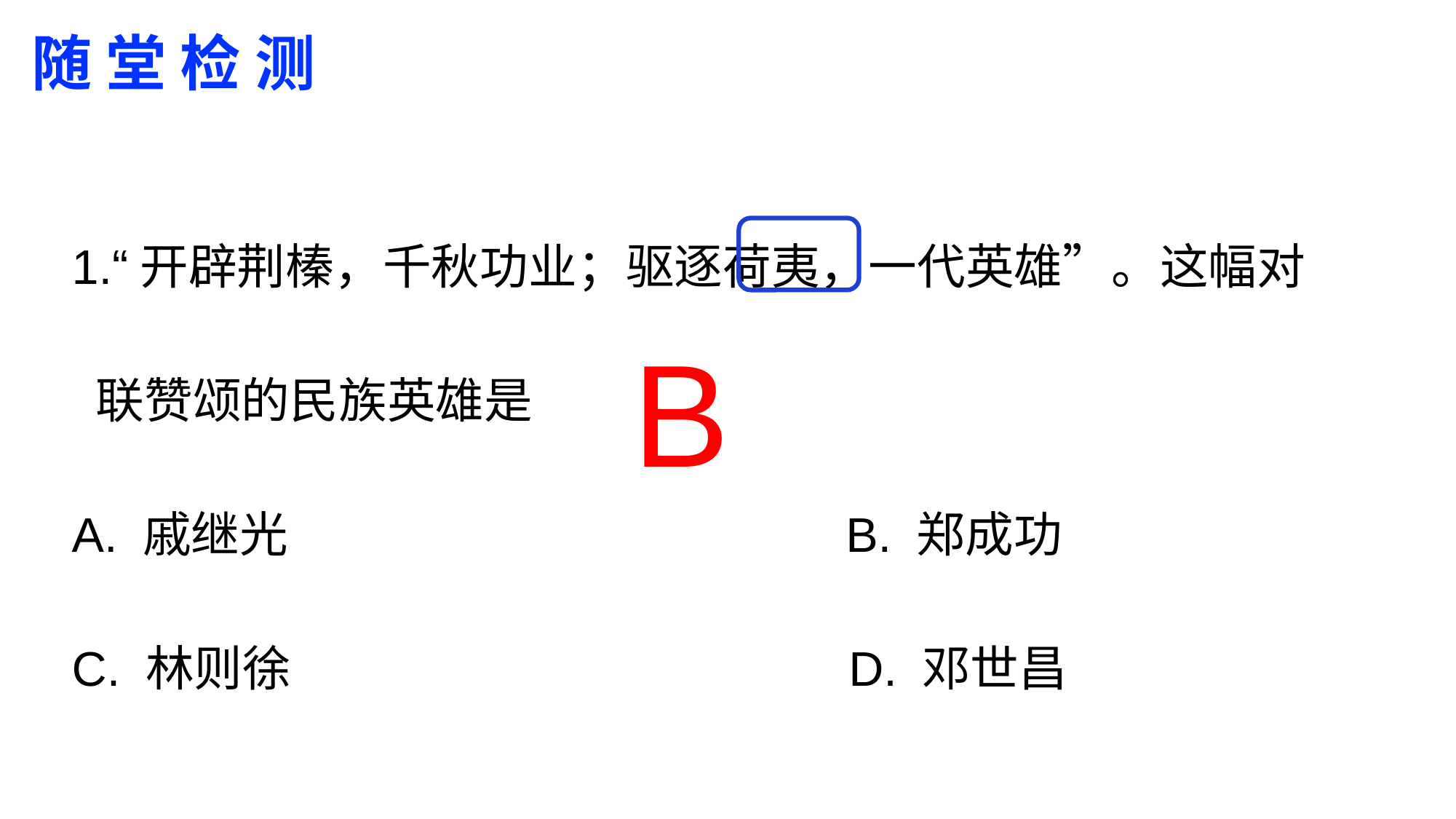

随 堂 检 测
1.“开辟荆榛，千秋功业；驱逐荷夷，一代英雄”。这幅对联赞颂的民族英雄是
A. 戚继光                                                  B. 郑成功
C. 林则徐                                                  D. 邓世昌

B